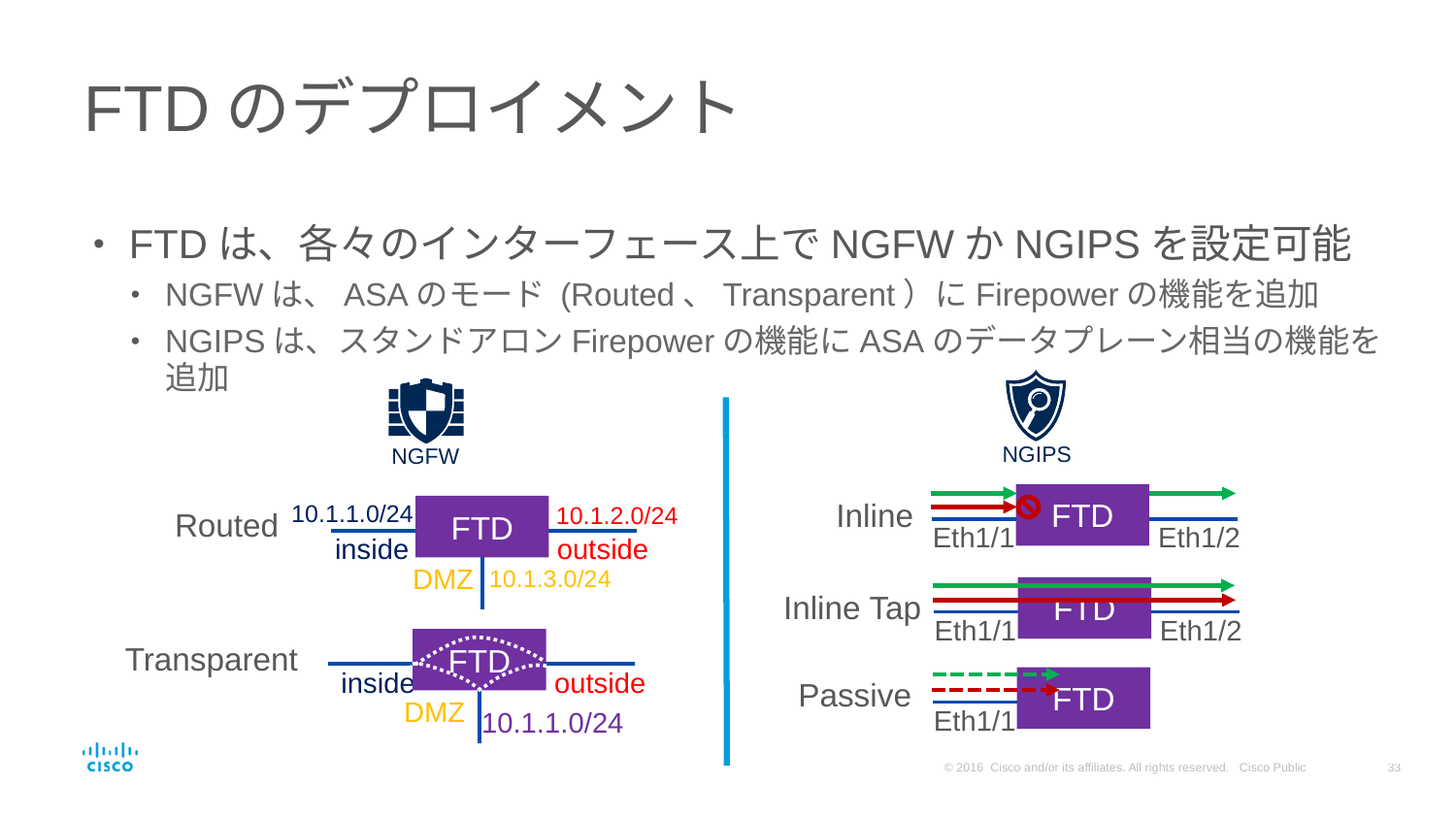

# FTDのデプロイメント
FTDは、各々のインターフェース上でNGFWかNGIPSを設定可能
NGFWは、ASAのモード (Routed、Transparent）にFirepowerの機能を追加
NGIPSは、スタンドアロンFirepowerの機能にASAのデータプレーン相当の機能を追加

NGIPS

NGFW
FTD
Inline

10.1.1.0/24
FTD
10.1.2.0/24
Routed
Eth1/1
Eth1/2
inside
outside
DMZ
10.1.3.0/24
FTD
Inline Tap
Eth1/1
Eth1/2
FTD
Transparent

inside
outside

FTD
Passive
DMZ
Eth1/1
10.1.1.0/24